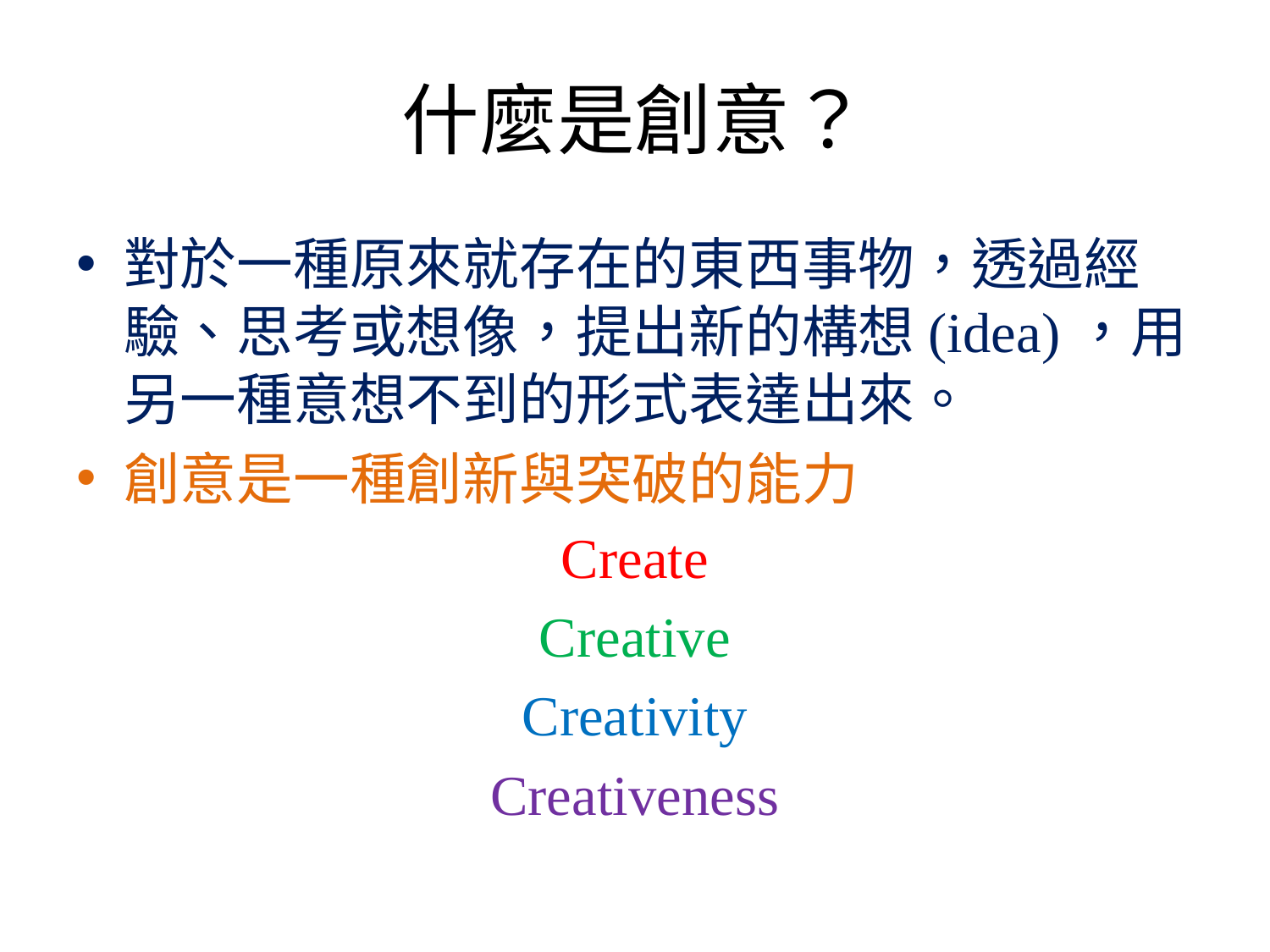

# 什麼是創意？
對於一種原來就存在的東西事物，透過經驗、思考或想像，提出新的構想(idea)，用另一種意想不到的形式表達出來。
創意是一種創新與突破的能力
Create
Creative
Creativity
Creativeness